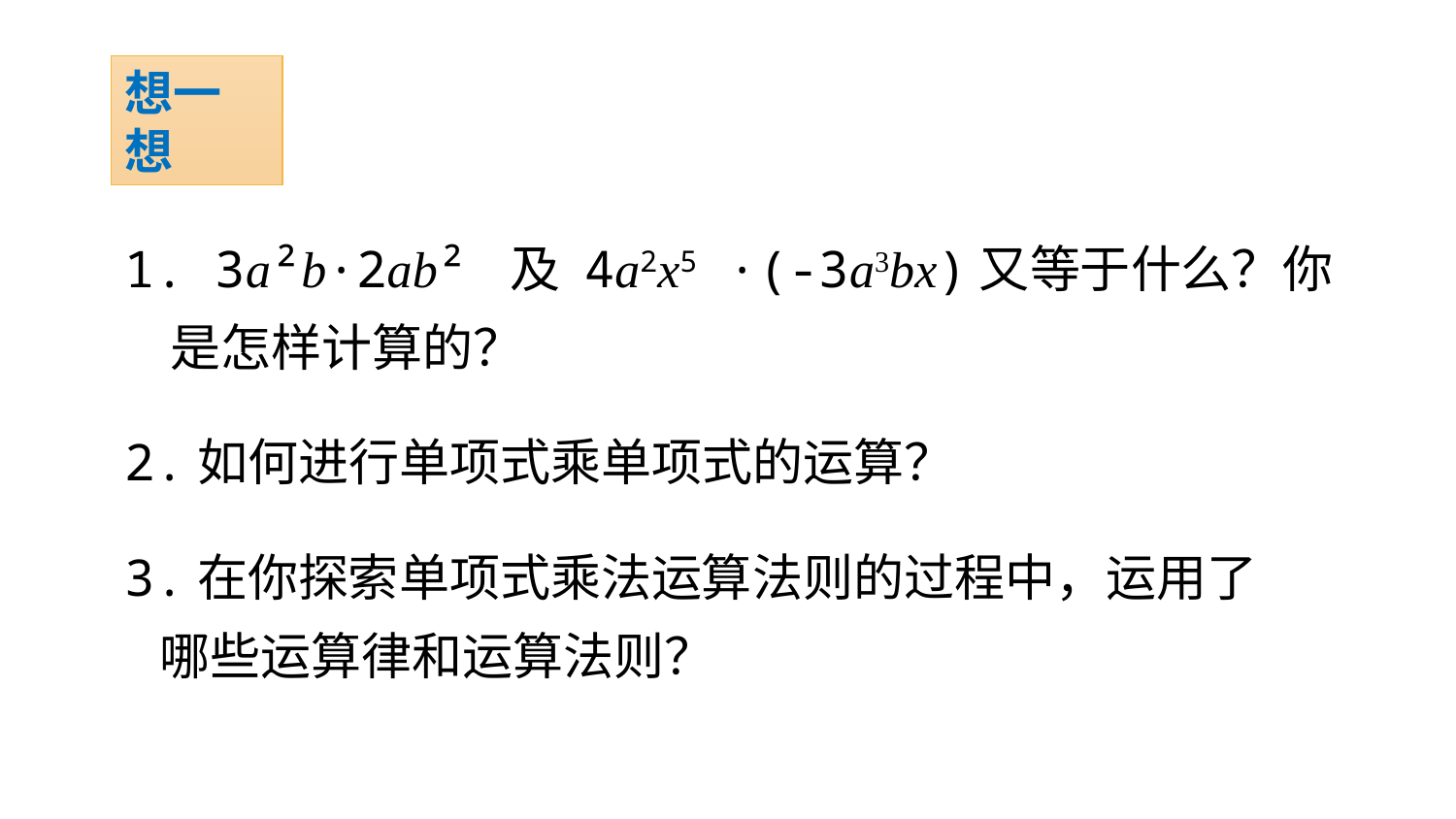

想一想
1. 3a²b·2ab² 及 4a2x5 ·(-3a3bx)又等于什么？你
   是怎样计算的？
2.如何进行单项式乘单项式的运算？
3.在你探索单项式乘法运算法则的过程中，运用了
  哪些运算律和运算法则？